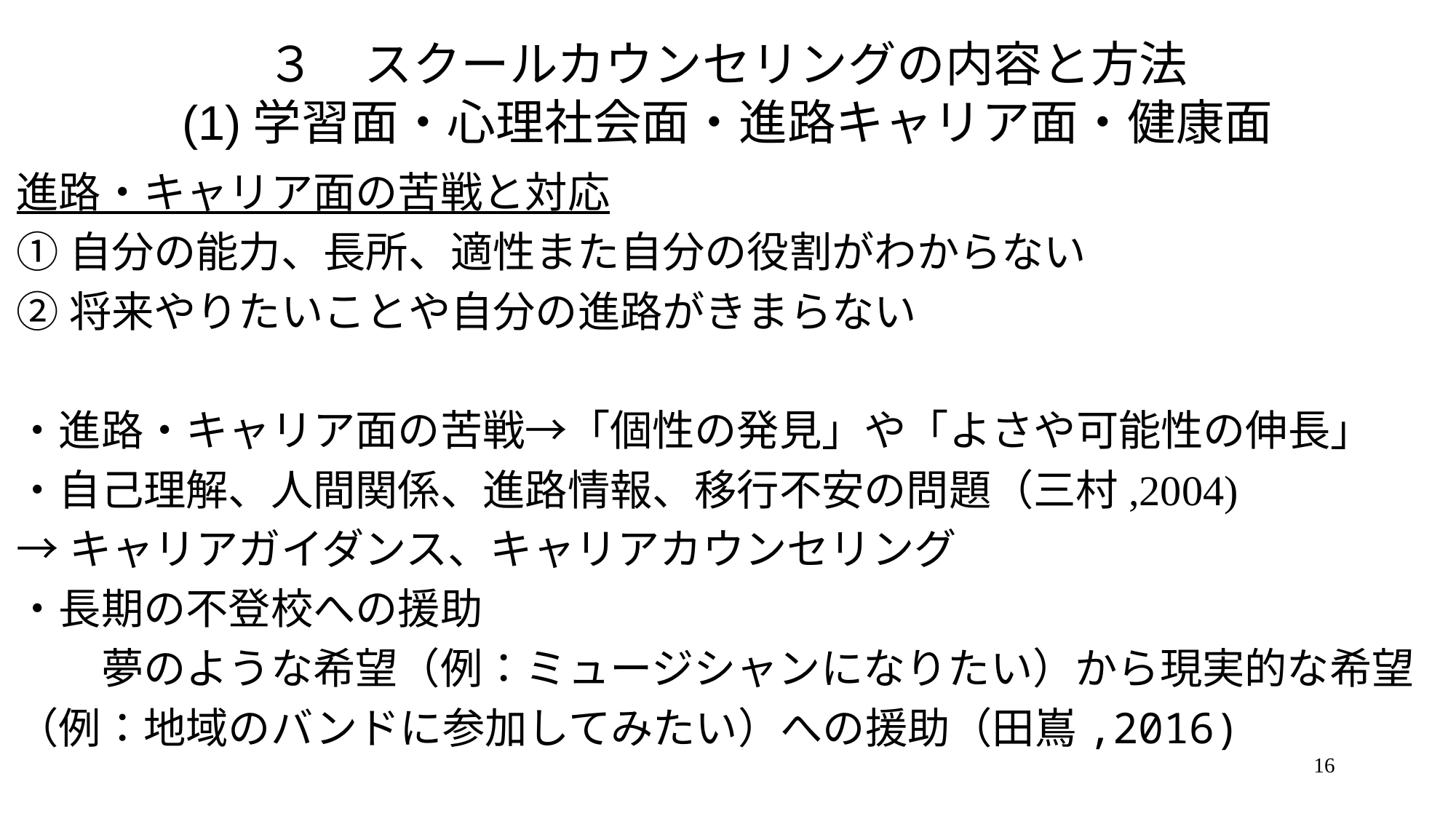

# ３　スクールカウンセリングの内容と方法 (1)学習面・心理社会面・進路キャリア面・健康面

進路・キャリア面の苦戦と対応
①自分の能力、長所、適性また自分の役割がわからない
②将来やりたいことや自分の進路がきまらない

・進路・キャリア面の苦戦→「個性の発見」や「よさや可能性の伸長」
・自己理解、人間関係、進路情報、移行不安の問題（三村,2004)
→キャリアガイダンス、キャリアカウンセリング
・長期の不登校への援助
　　夢のような希望（例：ミュージシャンになりたい）から現実的な希望
（例：地域のバンドに参加してみたい）への援助（田嶌,2016)
16